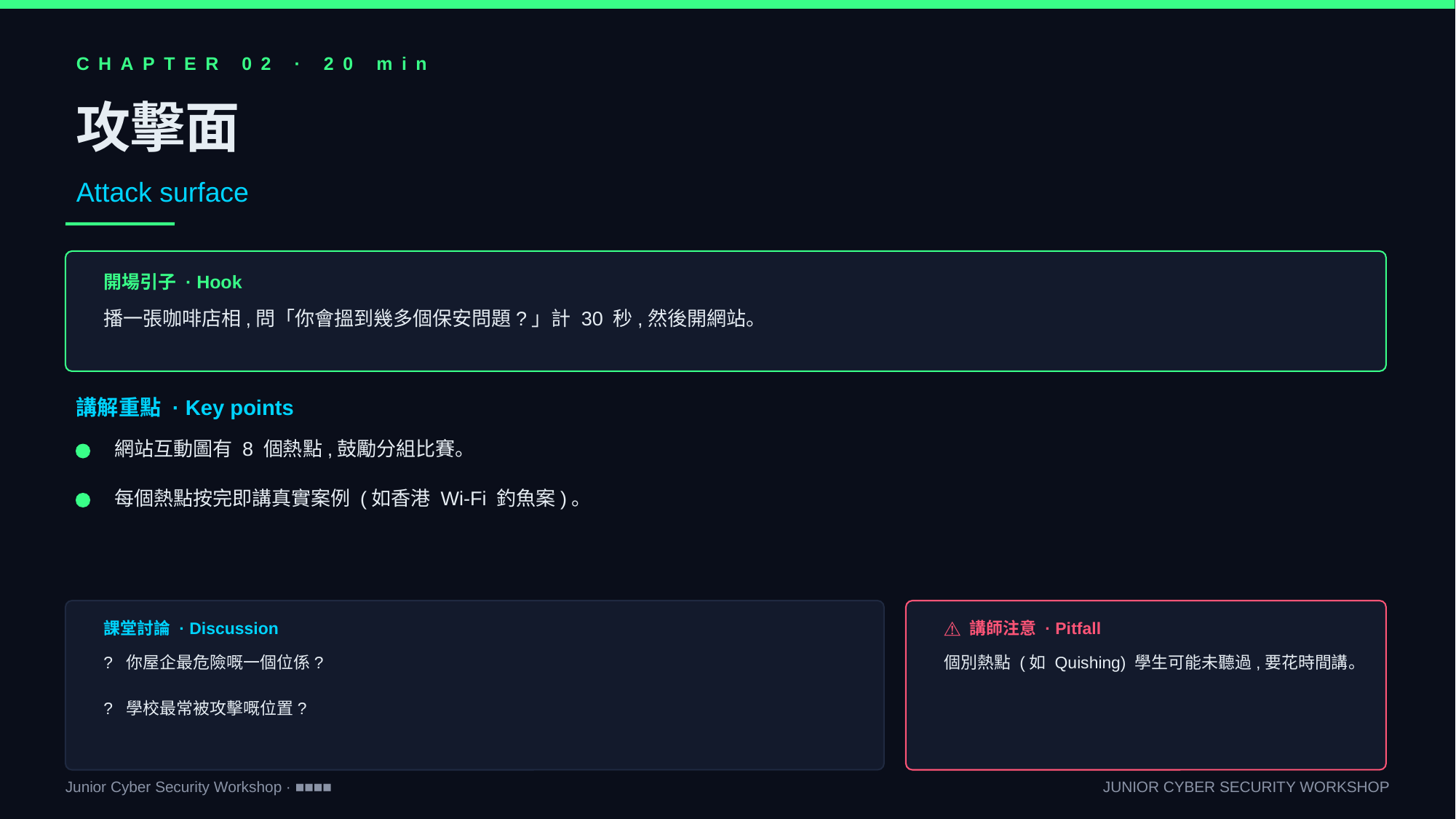

CHAPTER 02 · 20 min
攻擊面
Attack surface

開場引子 · Hook
播一張咖啡店相,問「你會搵到幾多個保安問題?」計 30 秒,然後開網站。
講解重點 · Key points
網站互動圖有 8 個熱點,鼓勵分組比賽。

每個熱點按完即講真實案例 (如香港 Wi-Fi 釣魚案)。

課堂討論 · Discussion
⚠ 講師注意 · Pitfall
?  你屋企最危險嘅一個位係?
個別熱點 (如 Quishing) 學生可能未聽過,要花時間講。
?  學校最常被攻擊嘅位置?